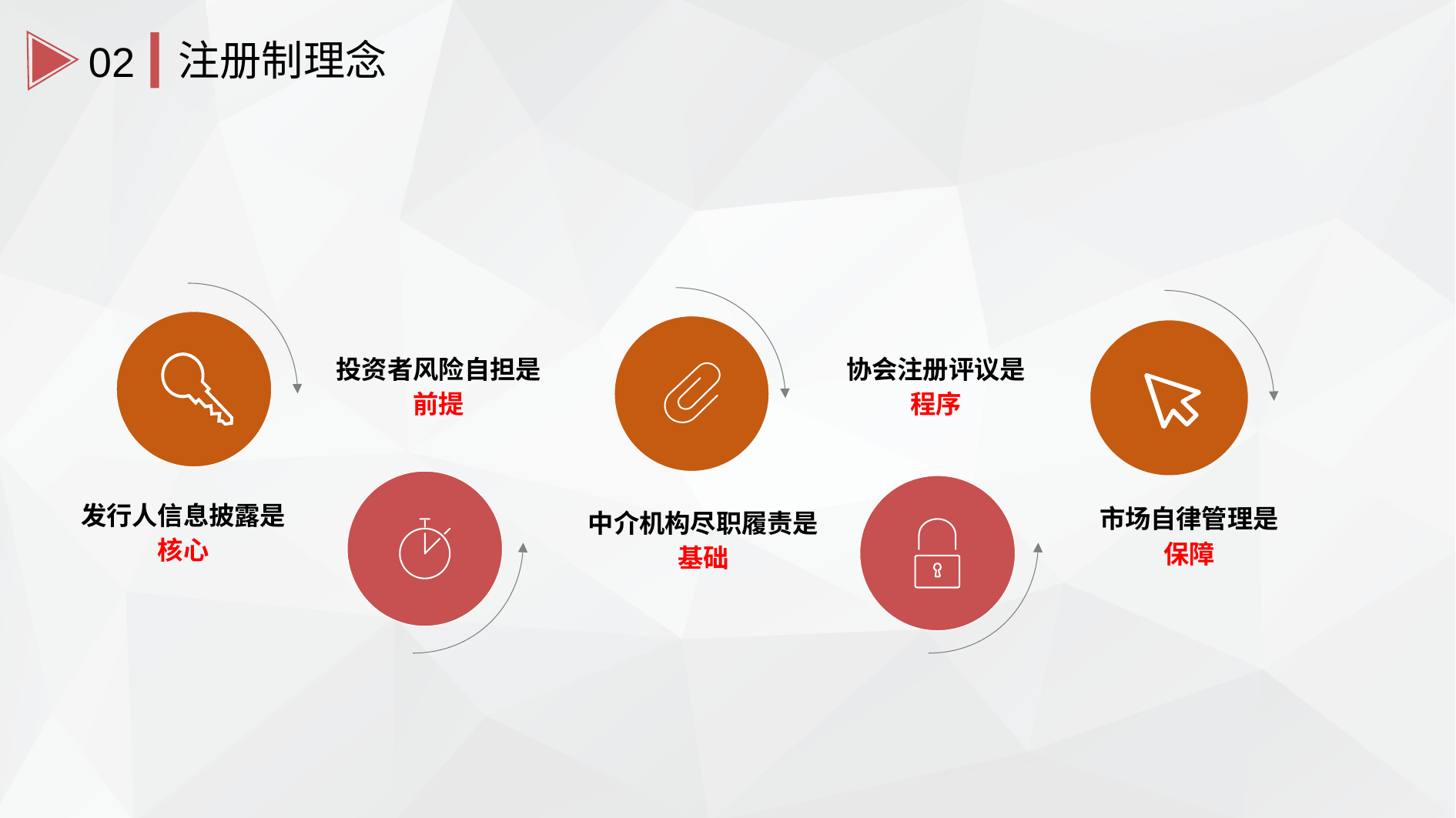

注册制理念
02

协会注册评议是
程序
投资者风险自担是
前提

发行人信息披露是
核心
市场自律管理是
保障
中介机构尽职履责是
基础